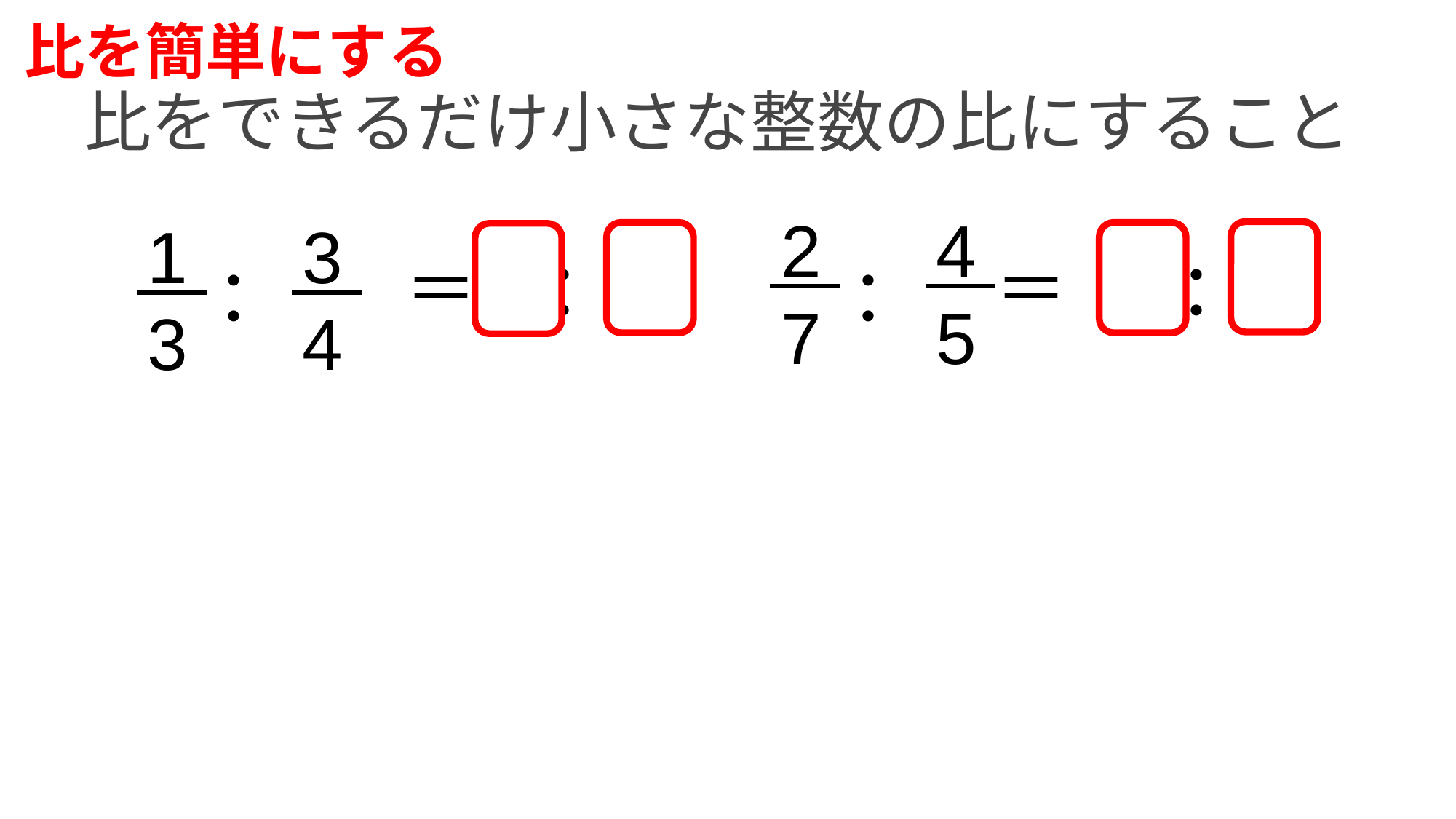

比を簡単にする
比をできるだけ小さな整数の比にすること
27
45
＝
：
13
34
：

：

：
＝